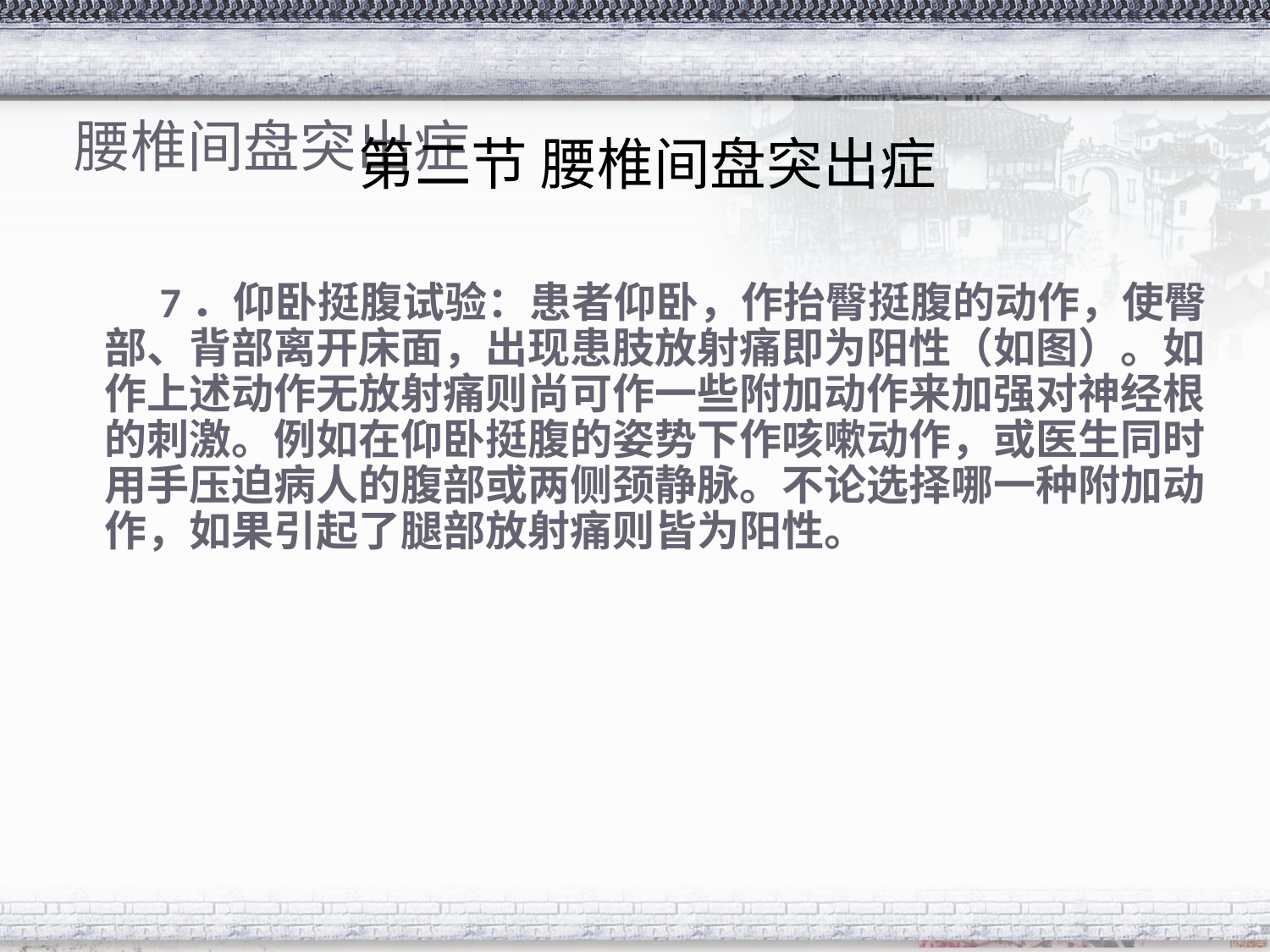

# 腰椎间盘突出症
第二节 腰椎间盘突出症
           7．仰卧挺腹试验：患者仰卧，作抬臀挺腹的动作，使臀部、背部离开床面，出现患肢放射痛即为阳性（如图）。如作上述动作无放射痛则尚可作一些附加动作来加强对神经根的刺激。例如在仰卧挺腹的姿势下作咳嗽动作，或医生同时用手压迫病人的腹部或两侧颈静脉。不论选择哪一种附加动作，如果引起了腿部放射痛则皆为阳性。